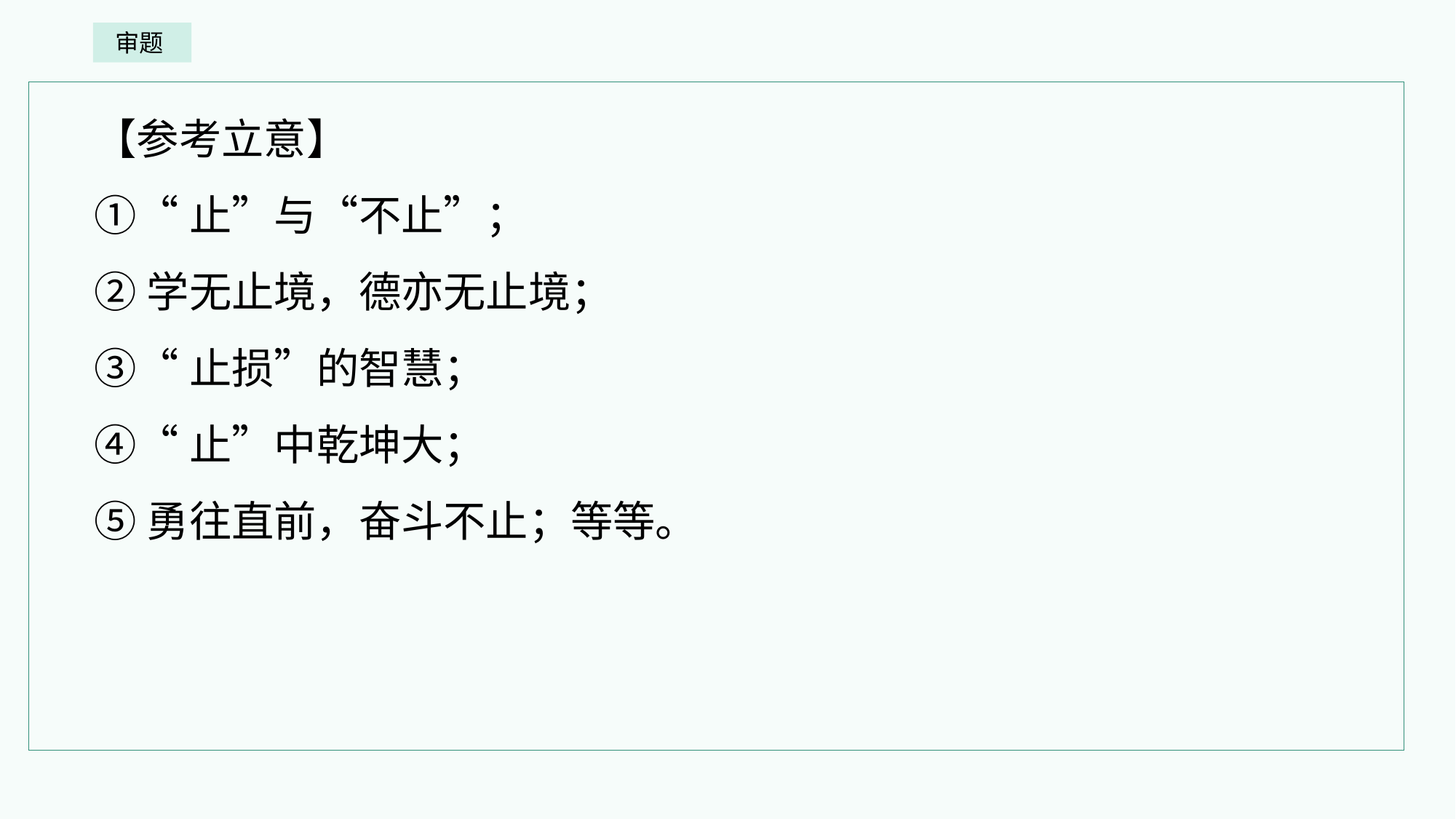

审题
【参考立意】
①“止”与“不止”；
②学无止境，德亦无止境；
③“止损”的智慧；
④“止”中乾坤大；
⑤勇往直前，奋斗不止；等等。